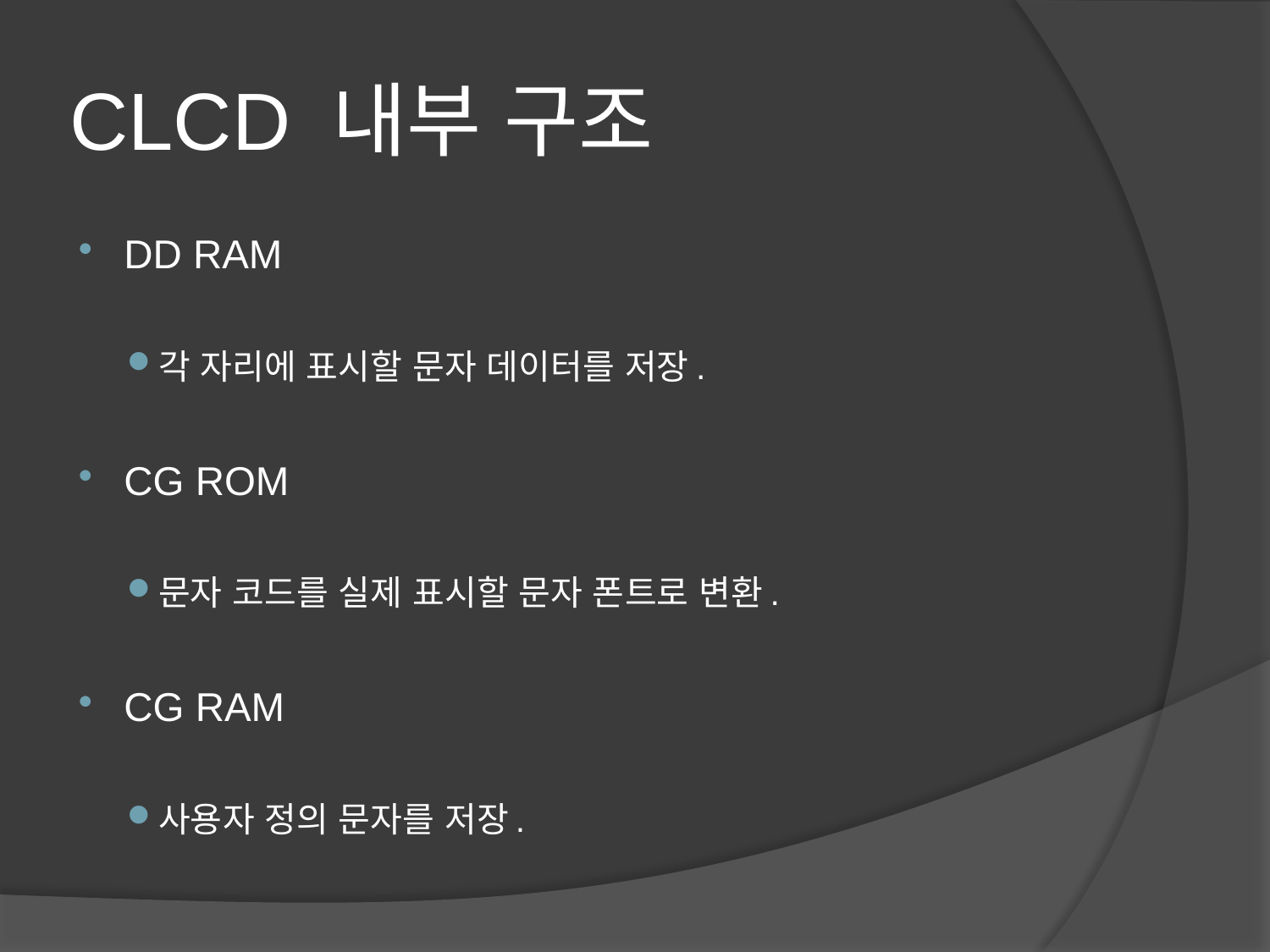

# CLCD 내부 구조
DD RAM

각 자리에 표시할 문자 데이터를 저장.

CG ROM

문자 코드를 실제 표시할 문자 폰트로 변환.

CG RAM

사용자 정의 문자를 저장.